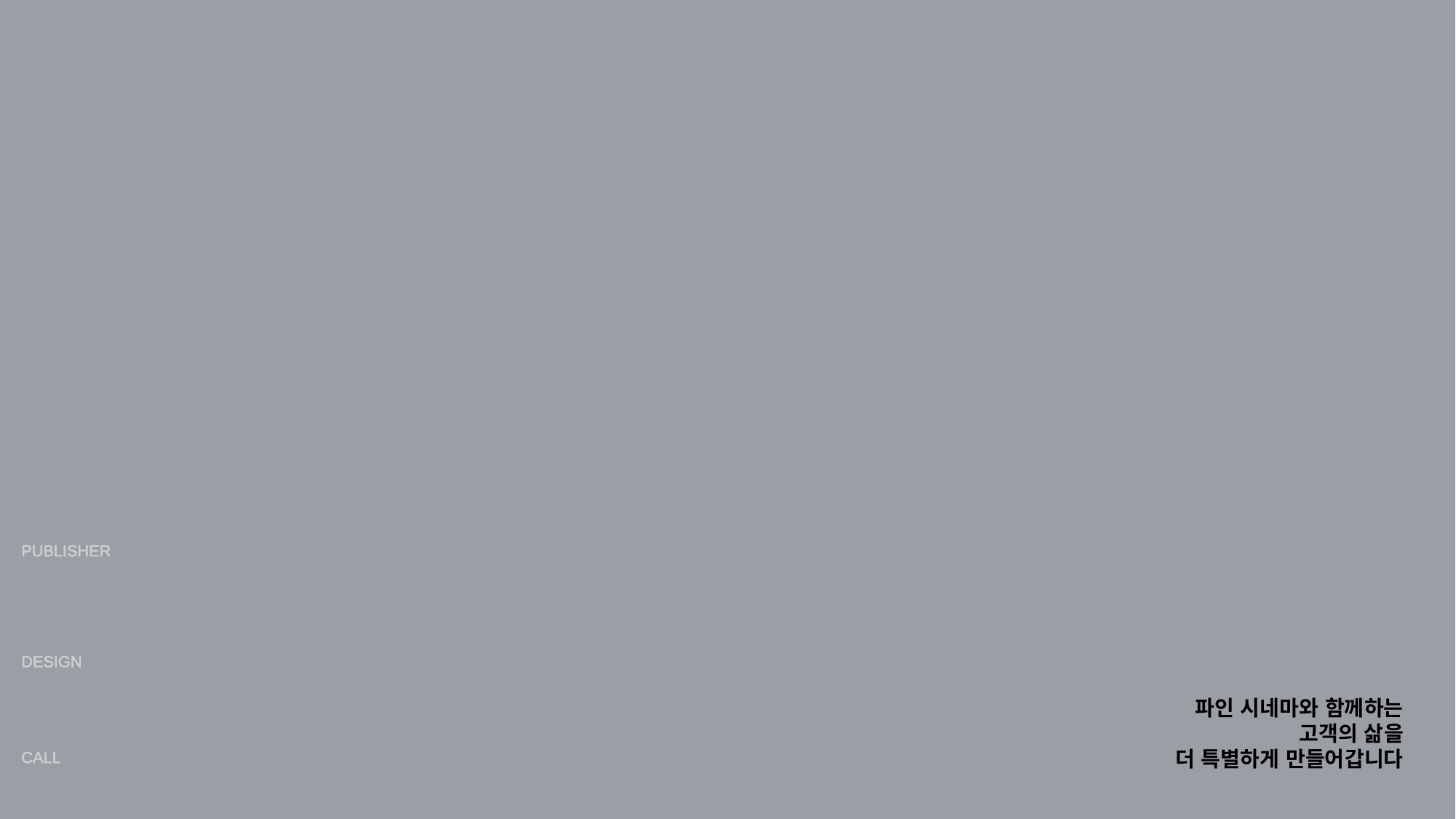

PUBLISHER
Pine Cinema 가산동 550-15
www.pinecinema.com
DESIGN
Lee, Seung Eon
Pine LnJ
파인 시네마와 함께하는
고객의 삶을
더 특별하게 만들어갑니다
CALL
Call. 010 – 3506 – 1184
zzzlso@pinecinema.com